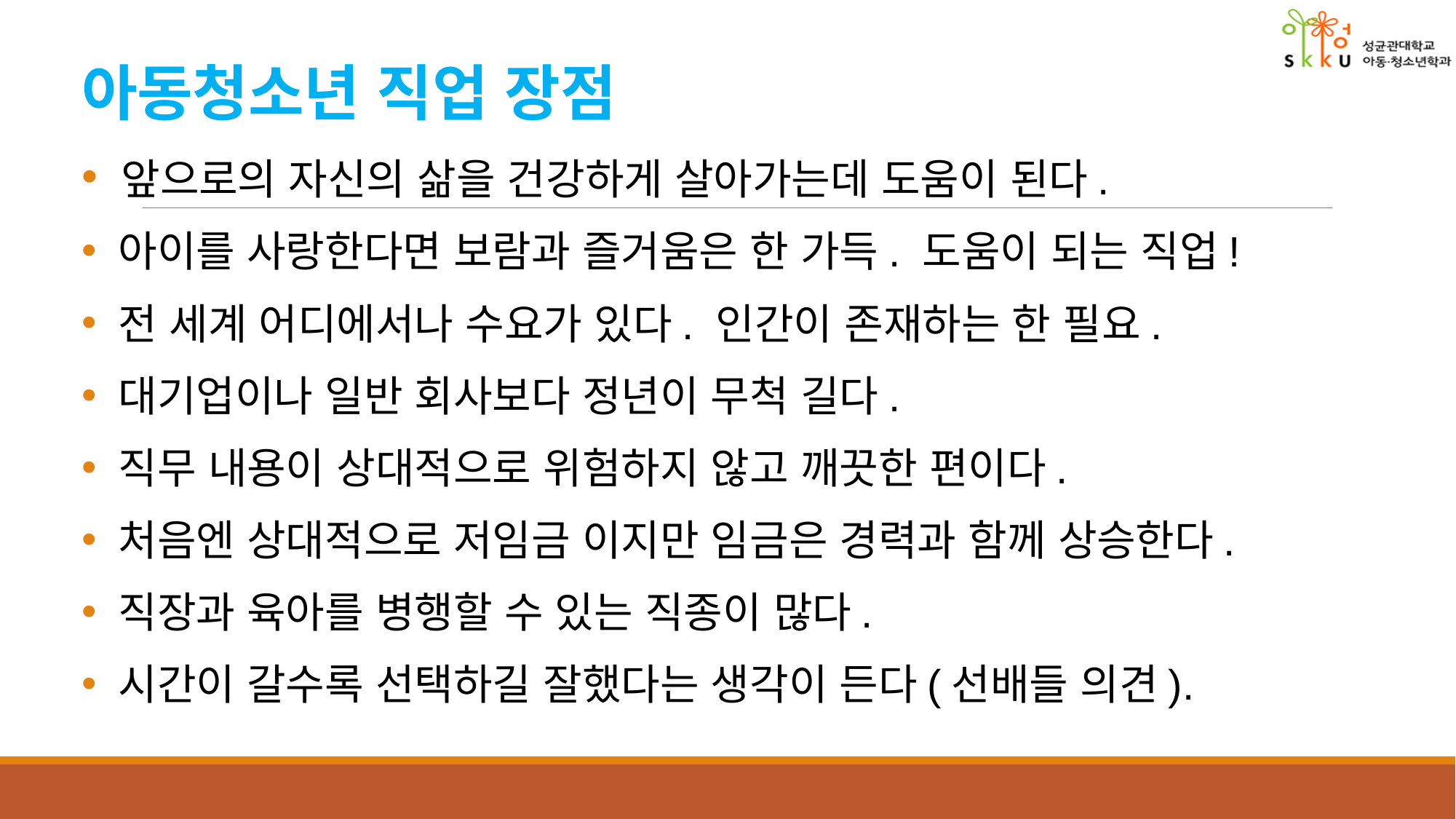

아동청소년 직업 장점
 앞으로의 자신의 삶을 건강하게 살아가는데 도움이 된다.
 아이를 사랑한다면 보람과 즐거움은 한 가득. 도움이 되는 직업!
 전 세계 어디에서나 수요가 있다. 인간이 존재하는 한 필요.
 대기업이나 일반 회사보다 정년이 무척 길다.
 직무 내용이 상대적으로 위험하지 않고 깨끗한 편이다.
 처음엔 상대적으로 저임금 이지만 임금은 경력과 함께 상승한다.
 직장과 육아를 병행할 수 있는 직종이 많다.
 시간이 갈수록 선택하길 잘했다는 생각이 든다(선배들 의견).